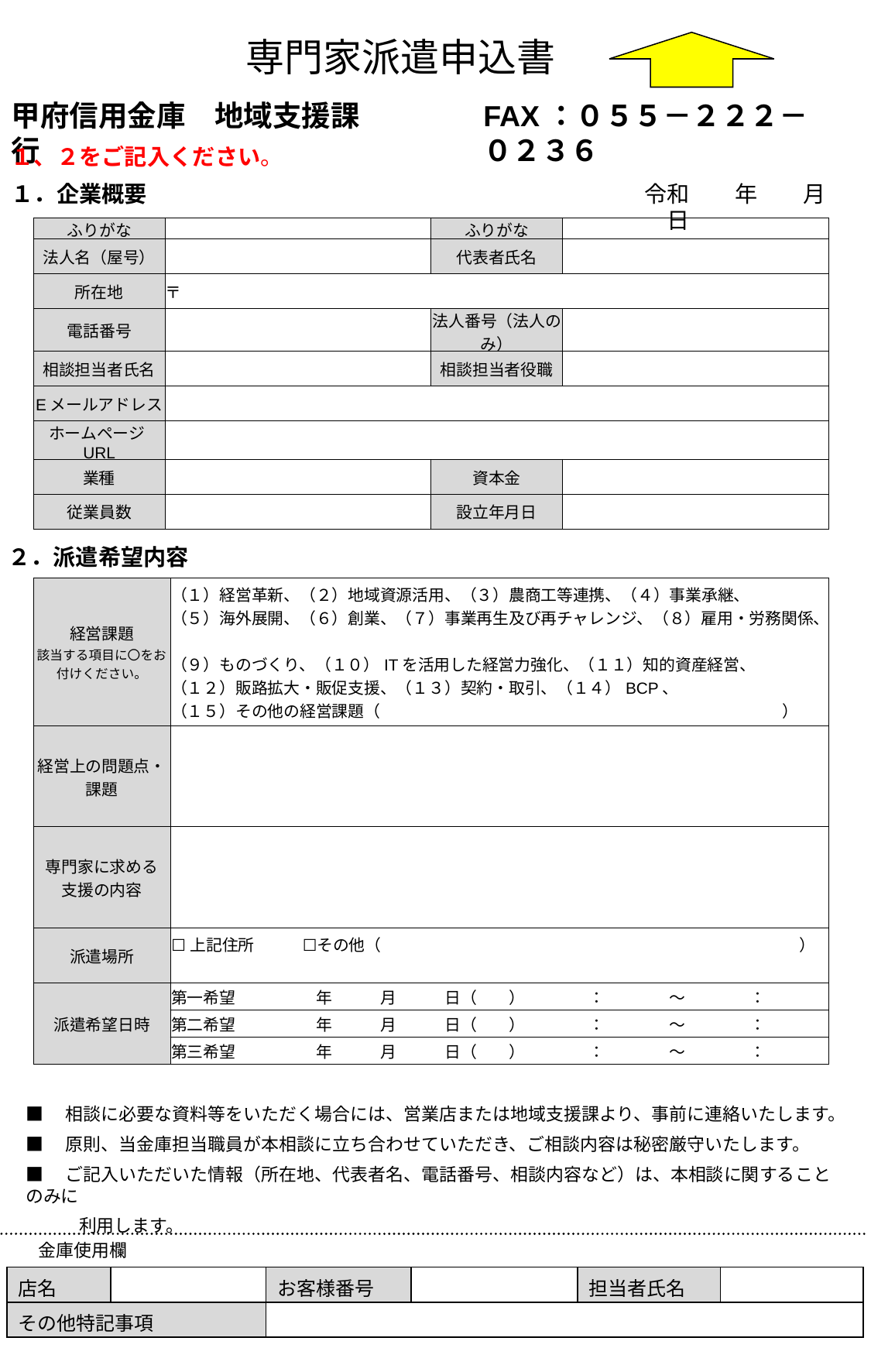

専門家派遣申込書

甲府信用金庫　地域支援課　行
FAX：０５５－２２２－０２３６
１、２をご記入ください。
１．企業概要
令和　　年　　月　　日
| ふりがな |  | ふりがな |  |
| --- | --- | --- | --- |
| 法人名（屋号） |  | 代表者氏名 |  |
| 所在地 | 〒 |  |  |
| 電話番号 |  | 法人番号（法人のみ） |  |
| 相談担当者氏名 |  | 相談担当者役職 |  |
| Eメールアドレス |  |  |  |
| ホームページURL |  |  |  |
| 業種 |  | 資本金 |  |
| 従業員数 |  | 設立年月日 |  |
２．派遣希望内容
| 経営課題 該当する項目に〇をお付けください。 | （１）経営革新、（２）地域資源活用、（３）農商工等連携、（４）事業承継、 （５）海外展開、（６）創業、（７）事業再生及び再チャレンジ、（８）雇用・労務関係、 （９）ものづくり、（１０）ITを活用した経営力強化、（１１）知的資産経営、 （１２）販路拡大・販促支援、（１３）契約・取引、（１４）BCP、 （１５）その他の経営課題（　　　　　　　　　　　　　　　　　　　　　　　　　） |
| --- | --- |
| 経営上の問題点・ 課題 |  |
| 専門家に求める 支援の内容 |  |
| 派遣場所 | ☐上記住所　　　☐その他（　　　　　　　　　　　　　　　　　　　　　　　　　　） |
| 派遣希望日時 | 第一希望　　　　　年　　　月　　　日（　　）　　　　：　　　　～　　　　： |
|  | 第二希望　　　　　年　　　月　　　日（　　）　　　　：　　　　～　　　　： |
|  | 第三希望　　　　　年　　　月　　　日（　　）　　　　：　　　　～　　　　： |

■　相談に必要な資料等をいただく場合には、営業店または地域支援課より、事前に連絡いたします。
■　原則、当金庫担当職員が本相談に立ち合わせていただき、ご相談内容は秘密厳守いたします。
■　ご記入いただいた情報（所在地、代表者名、電話番号、相談内容など）は、本相談に関することのみに
　　　利用します。

金庫使用欄
| 店名 |  | お客様番号 |  | 担当者氏名 |  |
| --- | --- | --- | --- | --- | --- |
| その他特記事項 |  |  |  |  |  |